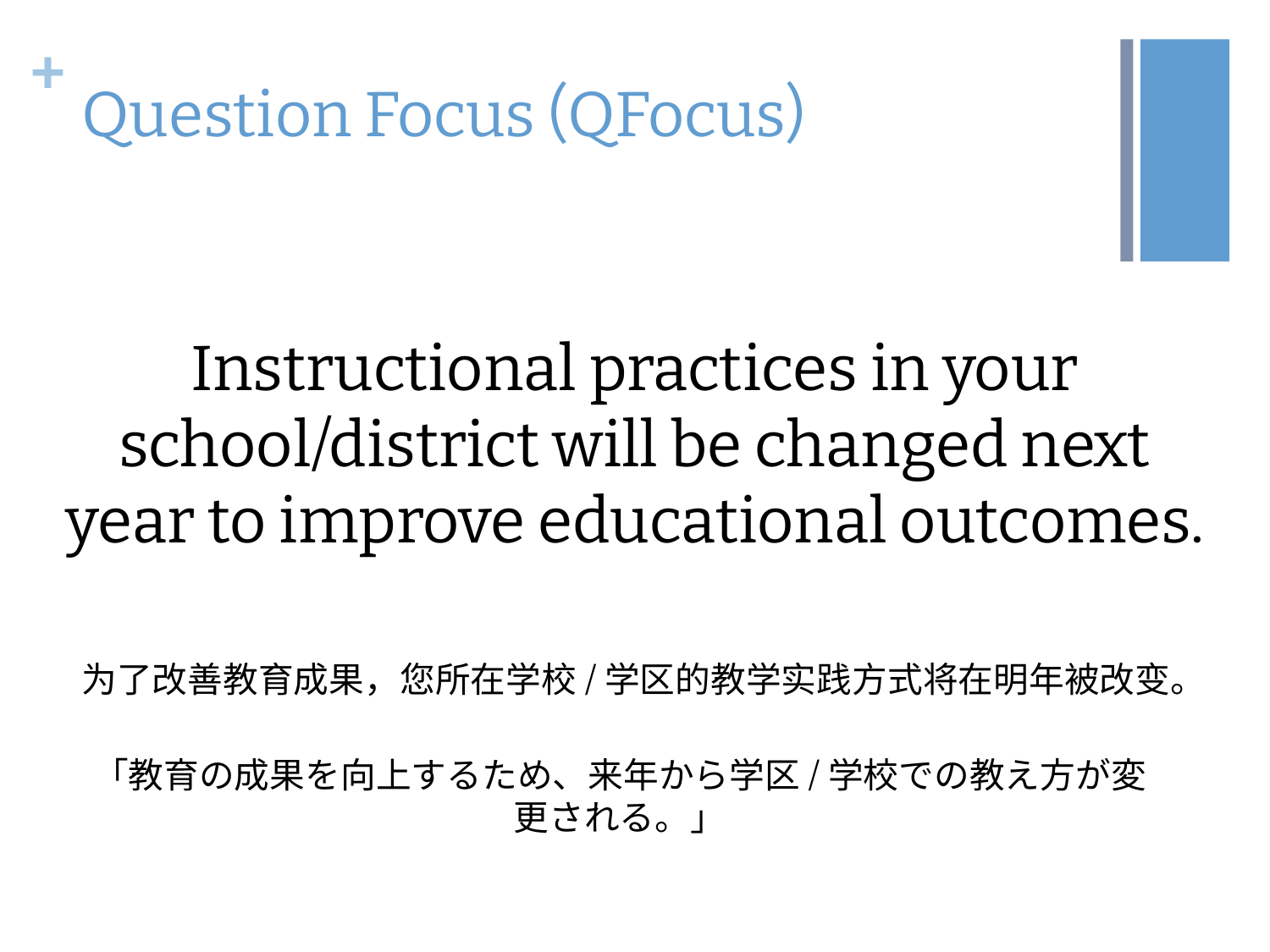

# Question Focus (QFocus)

Instructional practices in your school/district will be changed next year to improve educational outcomes.
为了改善教育成果，您所在学校/学区的教学实践方式将在明年被改变。

「教育の成果を向上するため、来年から学区/学校での教え方が変更される。」